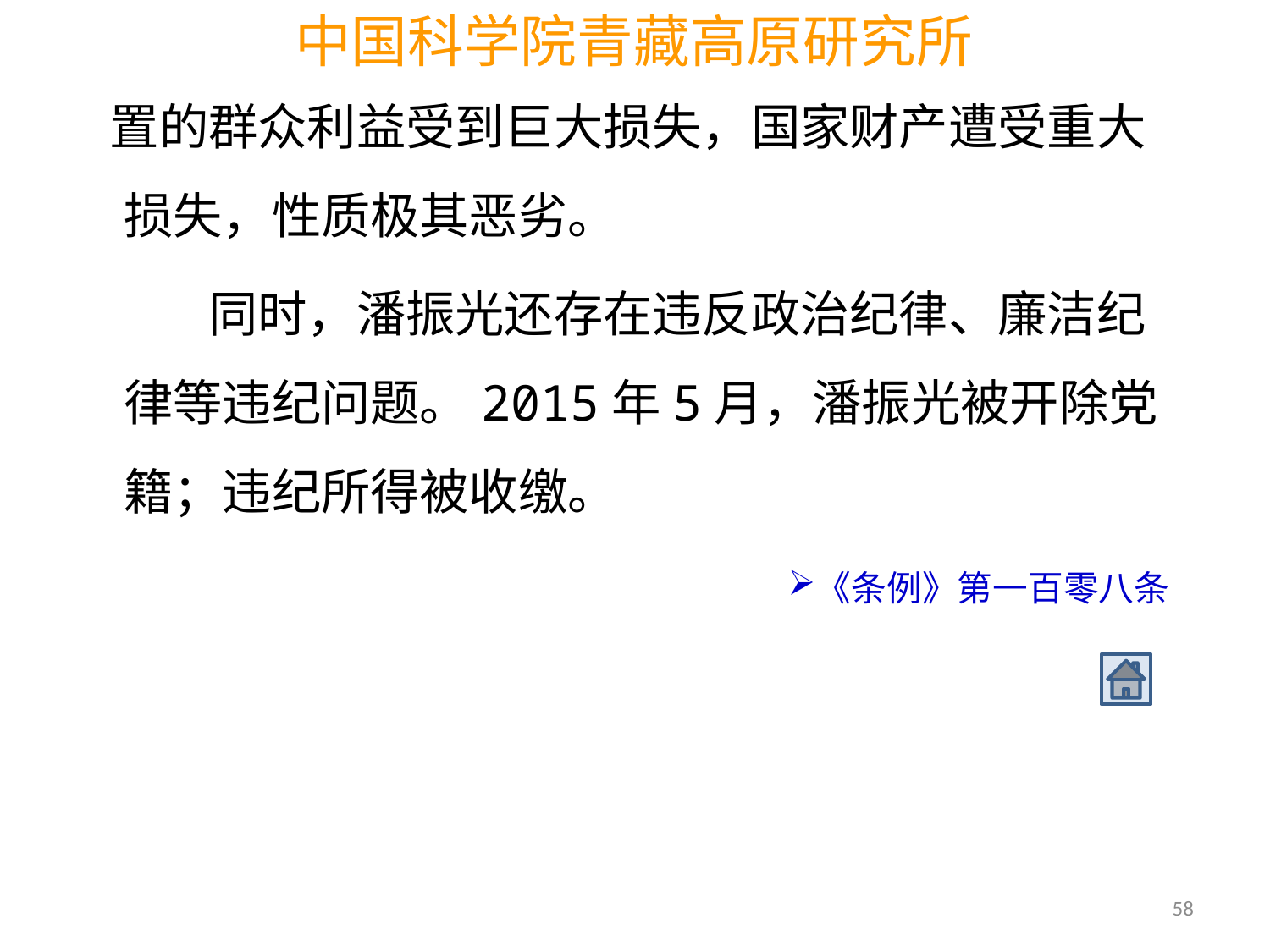

置的群众利益受到巨大损失，国家财产遭受重大损失，性质极其恶劣。
  　　同时，潘振光还存在违反政治纪律、廉洁纪律等违纪问题。2015年5月，潘振光被开除党籍；违纪所得被收缴。
《条例》第一百零八条

58